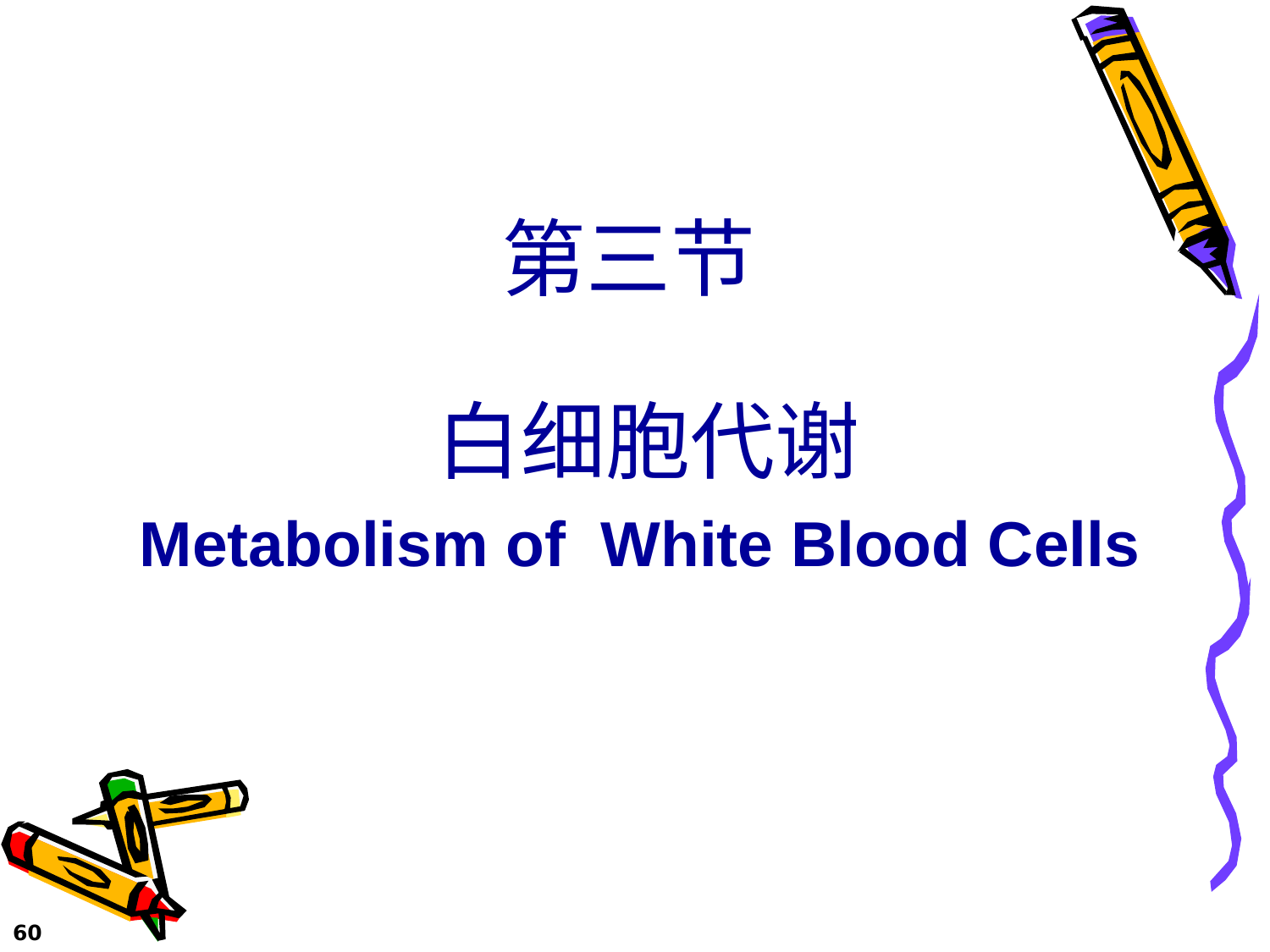

# 第三节 白细胞代谢
Metabolism of  White Blood Cells
60